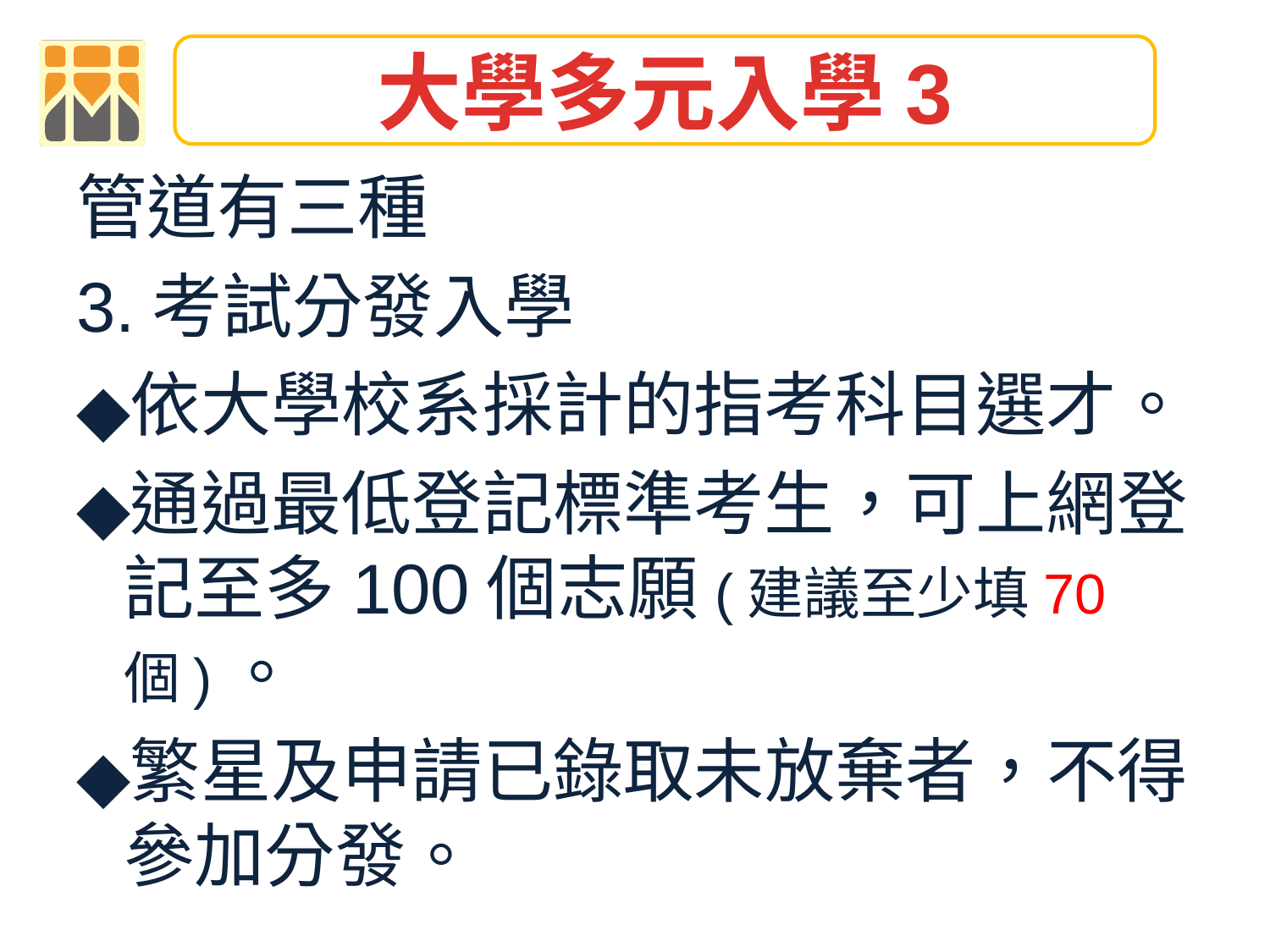

大學多元入學3
管道有三種
3.考試分發入學
依大學校系採計的指考科目選才。
通過最低登記標準考生，可上網登記至多100個志願(建議至少填70個)。
繁星及申請已錄取未放棄者，不得參加分發。